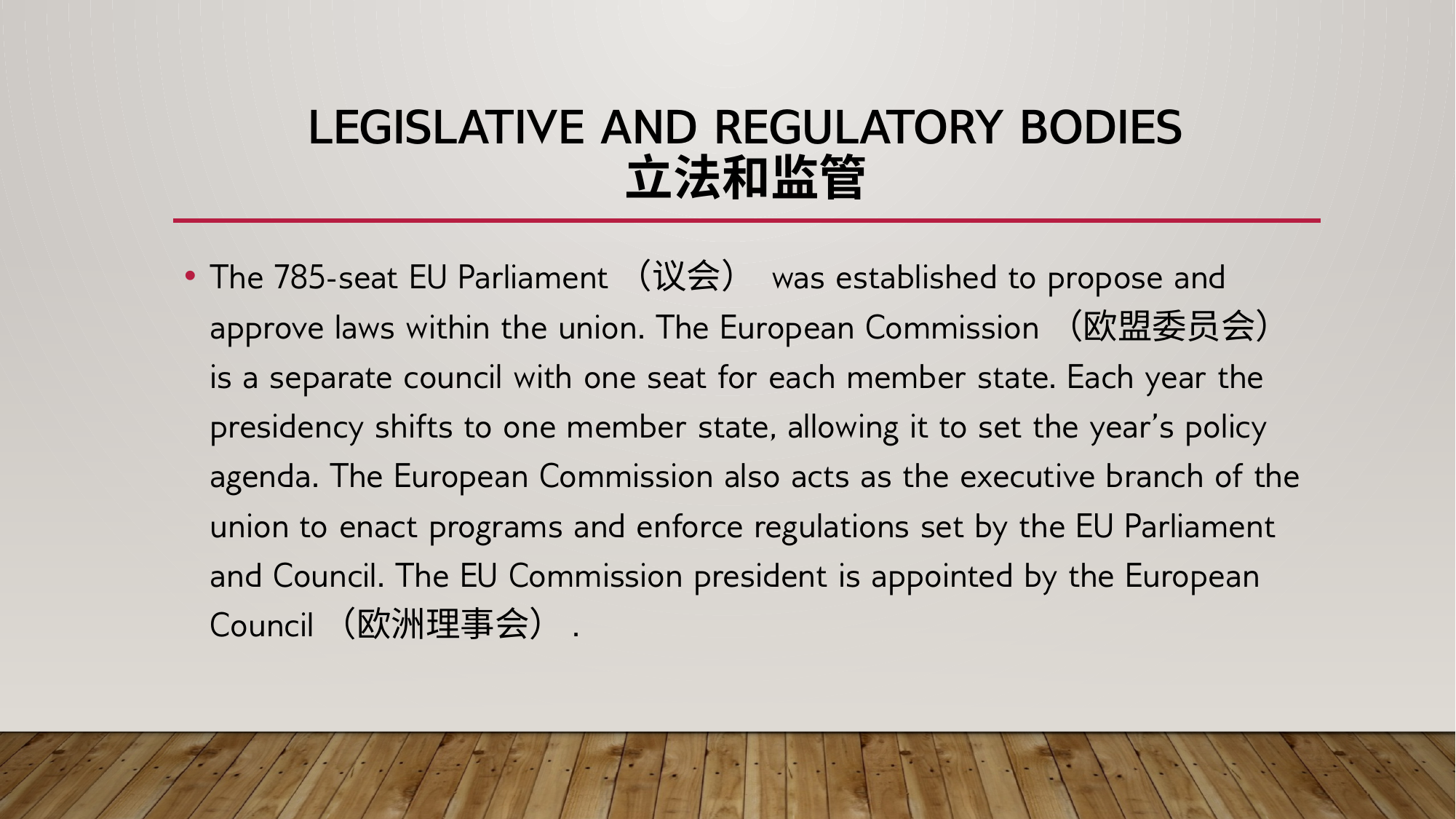

# Legislative and regulatory bodies 立法和监管
The 785-seat EU Parliament（议会） was established to propose and approve laws within the union. The European Commission（欧盟委员会） is a separate council with one seat for each member state. Each year the presidency shifts to one member state, allowing it to set the year’s policy agenda. The European Commission also acts as the executive branch of the union to enact programs and enforce regulations set by the EU Parliament and Council. The EU Commission president is appointed by the European Council（欧洲理事会）.